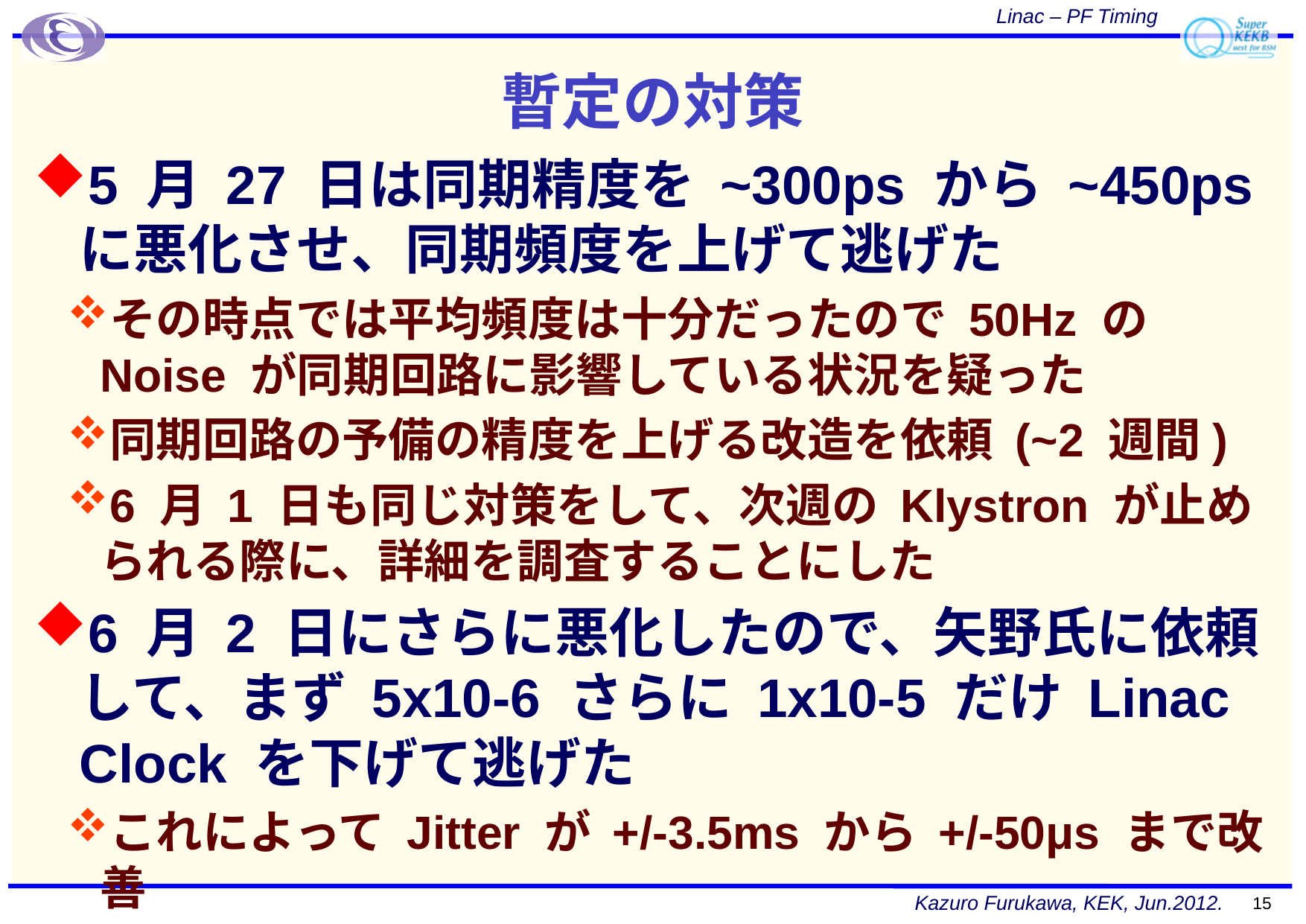

# 暫定の対策
5 月 27 日は同期精度を ~300ps から ~450ps に悪化させ、同期頻度を上げて逃げた
その時点では平均頻度は十分だったので 50Hz の Noise が同期回路に影響している状況を疑った
同期回路の予備の精度を上げる改造を依頼 (~2 週間)
6 月 1 日も同じ対策をして、次週の Klystron が止められる際に、詳細を調査することにした
6 月 2 日にさらに悪化したので、矢野氏に依頼して、まず 5x10-6 さらに 1x10-5 だけ Linac Clock を下げて逃げた
これによって Jitter が +/-3.5ms から +/-50μs まで改善

15